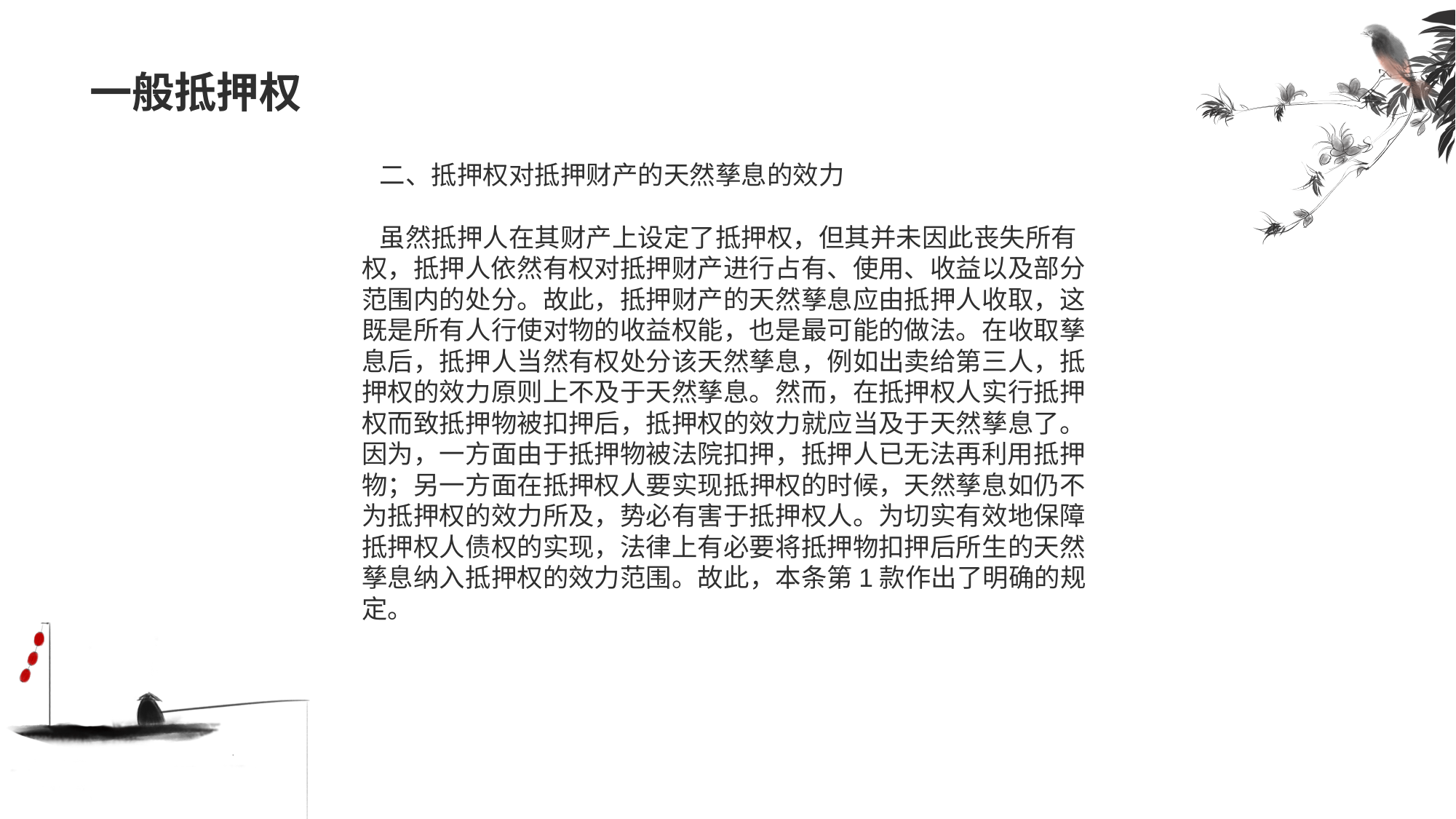

# 一般抵押权

  二、抵押权对抵押财产的天然孳息的效力

  虽然抵押人在其财产上设定了抵押权，但其并未因此丧失所有权，抵押人依然有权对抵押财产进行占有、使用、收益以及部分范围内的处分。故此，抵押财产的天然孳息应由抵押人收取，这既是所有人行使对物的收益权能，也是最可能的做法。在收取孳息后，抵押人当然有权处分该天然孳息，例如出卖给第三人，抵押权的效力原则上不及于天然孳息。然而，在抵押权人实行抵押权而致抵押物被扣押后，抵押权的效力就应当及于天然孳息了。因为，一方面由于抵押物被法院扣押，抵押人已无法再利用抵押物；另一方面在抵押权人要实现抵押权的时候，天然孳息如仍不为抵押权的效力所及，势必有害于抵押权人。为切实有效地保障抵押权人债权的实现，法律上有必要将抵押物扣押后所生的天然孳息纳入抵押权的效力范围。故此，本条第1款作出了明确的规定。
141